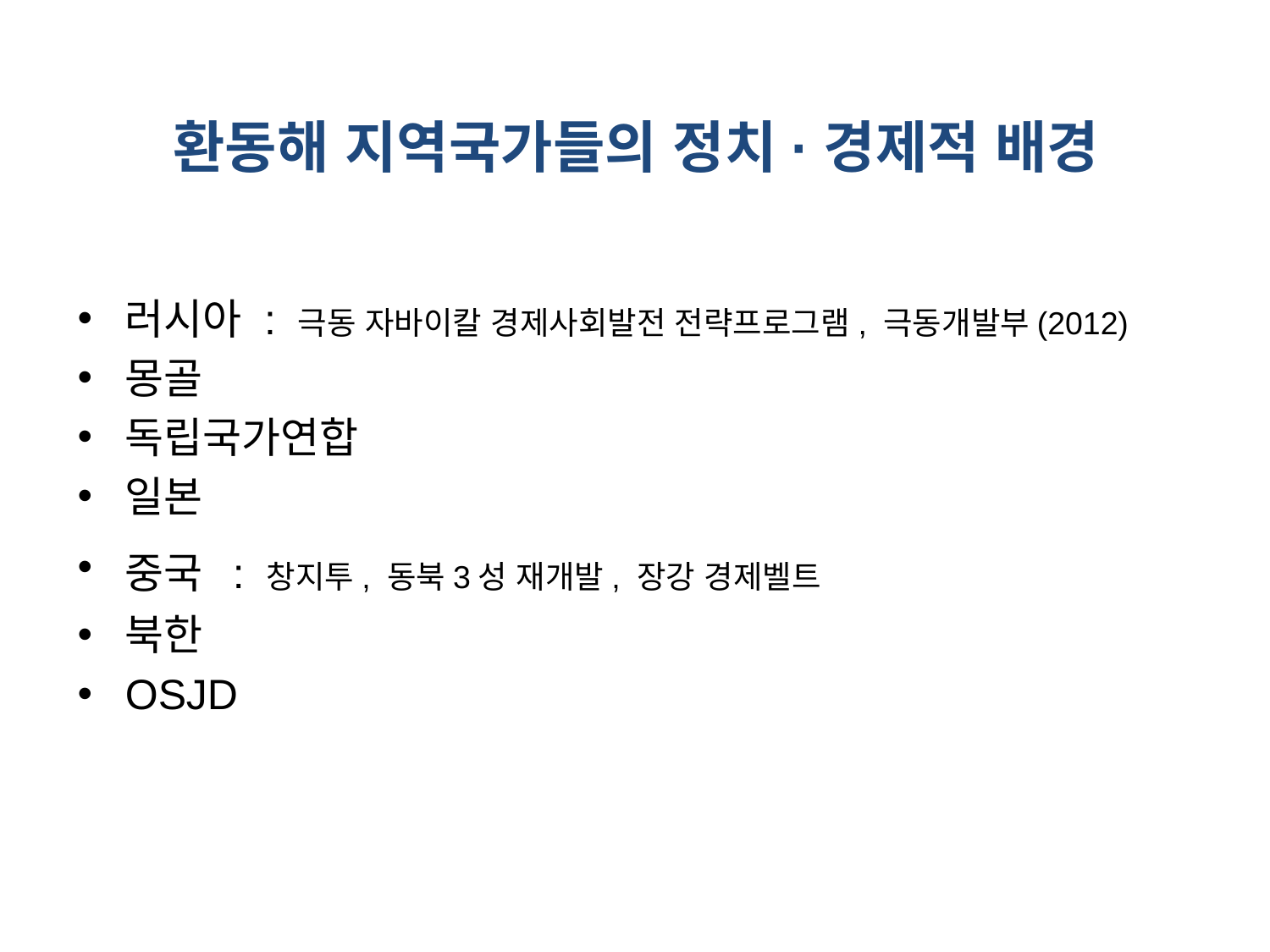

# 환동해 지역국가들의 정치·경제적 배경
러시아 : 극동 자바이칼 경제사회발전 전략프로그램, 극동개발부(2012)
몽골
독립국가연합
일본
중국 : 창지투, 동북3성 재개발, 장강 경제벨트
북한
OSJD